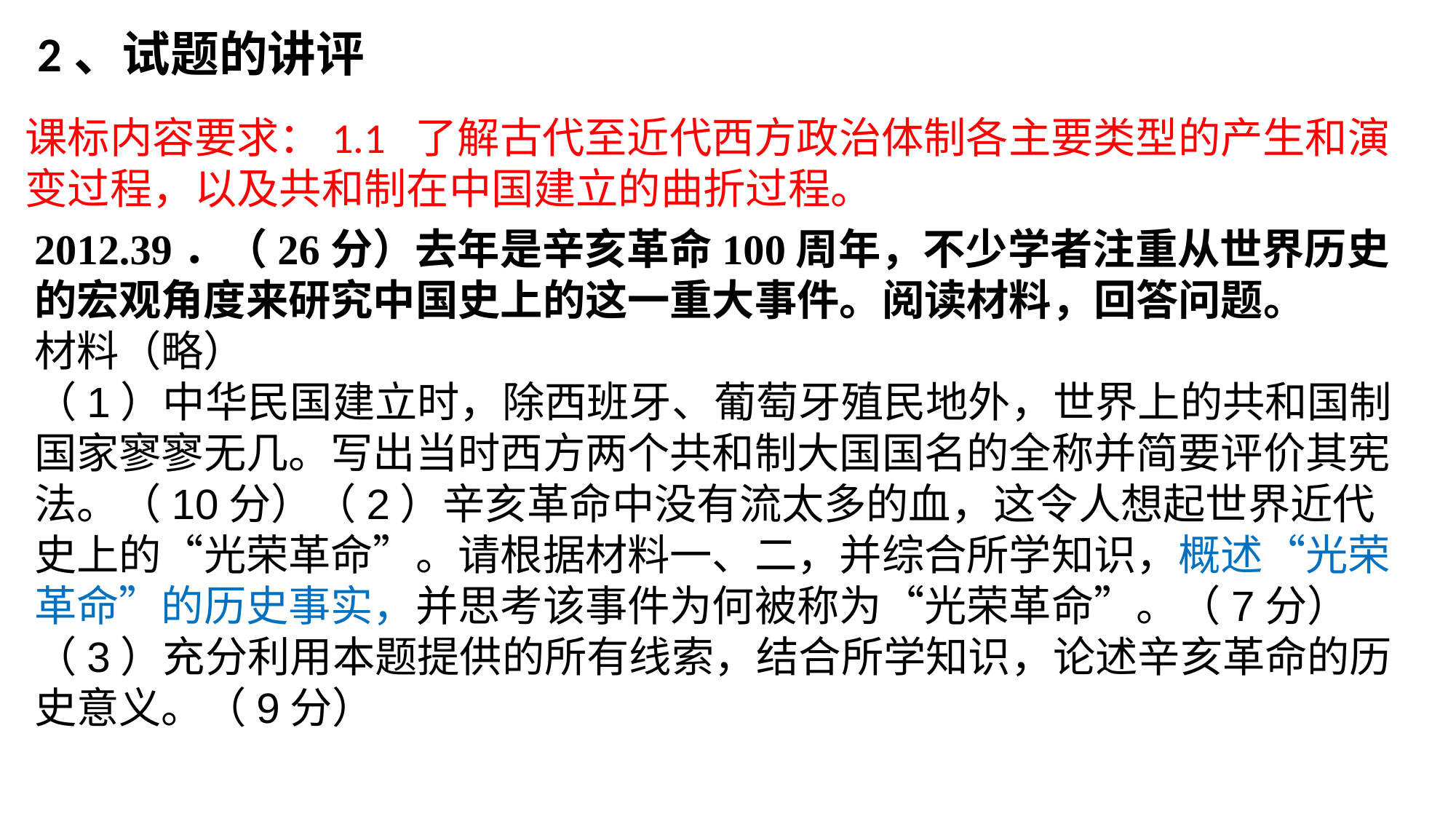

2、试题的讲评
课标内容要求：1.1  了解古代至近代西方政治体制各主要类型的产生和演变过程，以及共和制在中国建立的曲折过程。
2012.39．（26分）去年是辛亥革命100周年，不少学者注重从世界历史的宏观角度来研究中国史上的这一重大事件。阅读材料，回答问题。
材料（略）
（1）中华民国建立时，除西班牙、葡萄牙殖民地外，世界上的共和国制国家寥寥无几。写出当时西方两个共和制大国国名的全称并简要评价其宪法。（10分）（2）辛亥革命中没有流太多的血，这令人想起世界近代史上的“光荣革命”。请根据材料一、二，并综合所学知识，概述“光荣革命”的历史事实，并思考该事件为何被称为“光荣革命”。（7分）（3）充分利用本题提供的所有线索，结合所学知识，论述辛亥革命的历史意义。（9分）